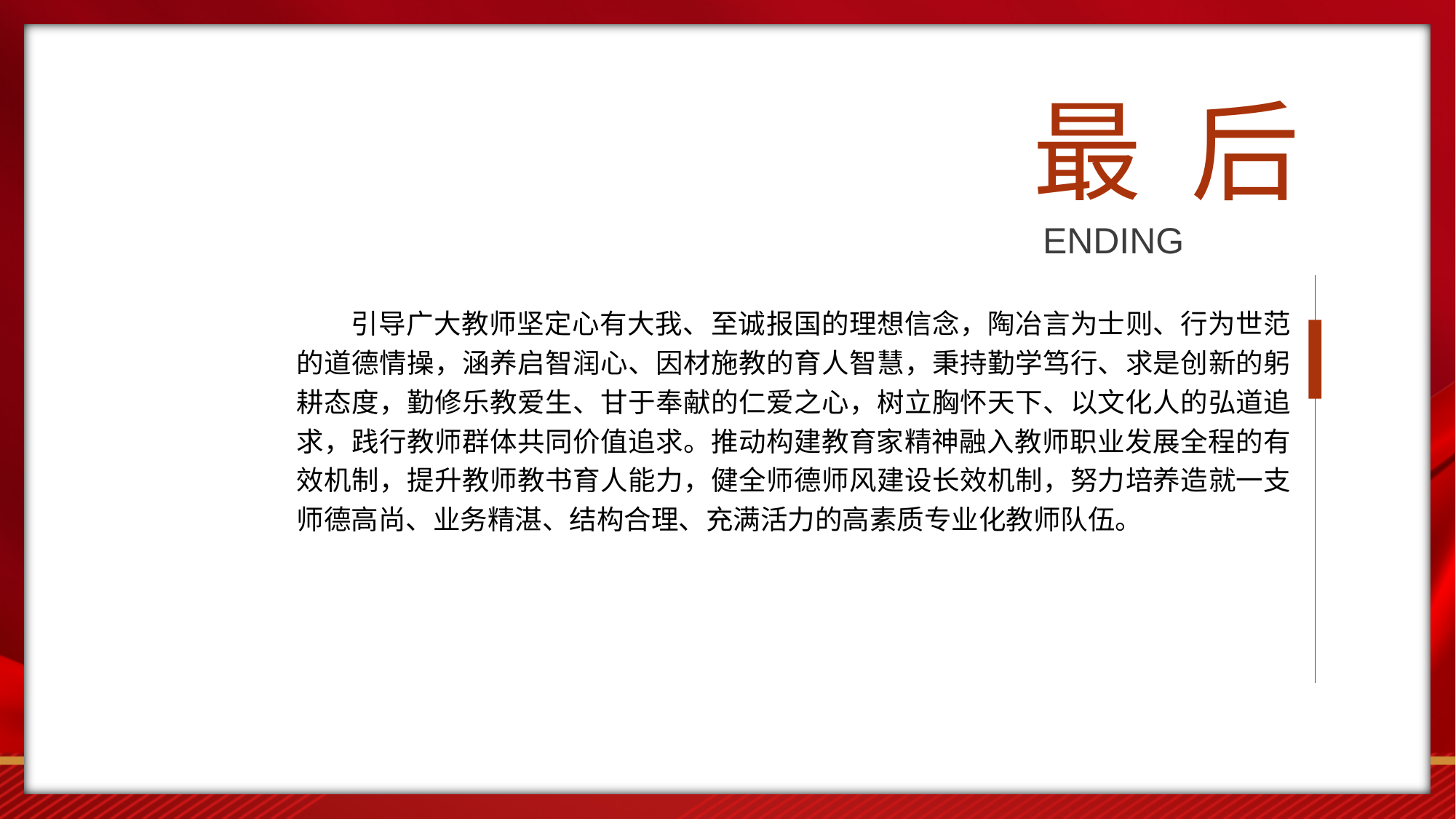

最  后
ENDING
引导广大教师坚定心有大我、至诚报国的理想信念，陶冶言为士则、行为世范的道德情操，涵养启智润心、因材施教的育人智慧，秉持勤学笃行、求是创新的躬耕态度，勤修乐教爱生、甘于奉献的仁爱之心，树立胸怀天下、以文化人的弘道追求，践行教师群体共同价值追求。推动构建教育家精神融入教师职业发展全程的有效机制，提升教师教书育人能力，健全师德师风建设长效机制，努力培养造就一支师德高尚、业务精湛、结构合理、充满活力的高素质专业化教师队伍。